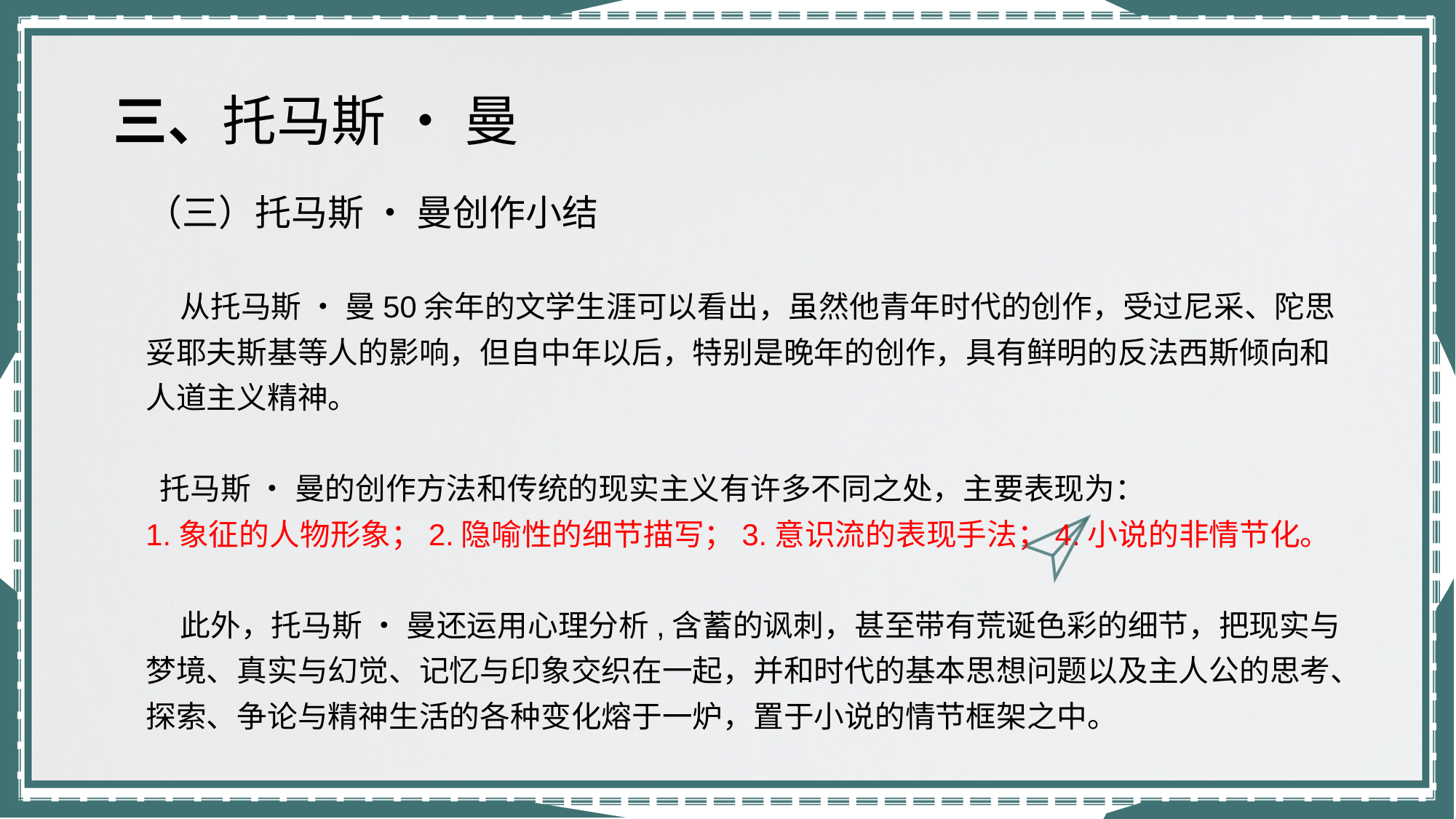

三、托马斯 • 曼
（三）托马斯 • 曼创作小结

    从托马斯 • 曼50余年的文学生涯可以看出，虽然他青年时代的创作，受过尼采、陀思妥耶夫斯基等人的影响，但自中年以后，特别是晚年的创作，具有鲜明的反法西斯倾向和人道主义精神。

 托马斯 • 曼的创作方法和传统的现实主义有许多不同之处，主要表现为：
1.象征的人物形象；2.隐喻性的细节描写；3.意识流的表现手法；4.小说的非情节化。

    此外，托马斯 • 曼还运用心理分析,含蓄的讽刺，甚至带有荒诞色彩的细节，把现实与梦境、真实与幻觉、记忆与印象交织在一起，并和时代的基本思想问题以及主人公的思考、探索、争论与精神生活的各种变化熔于一炉，置于小说的情节框架之中。